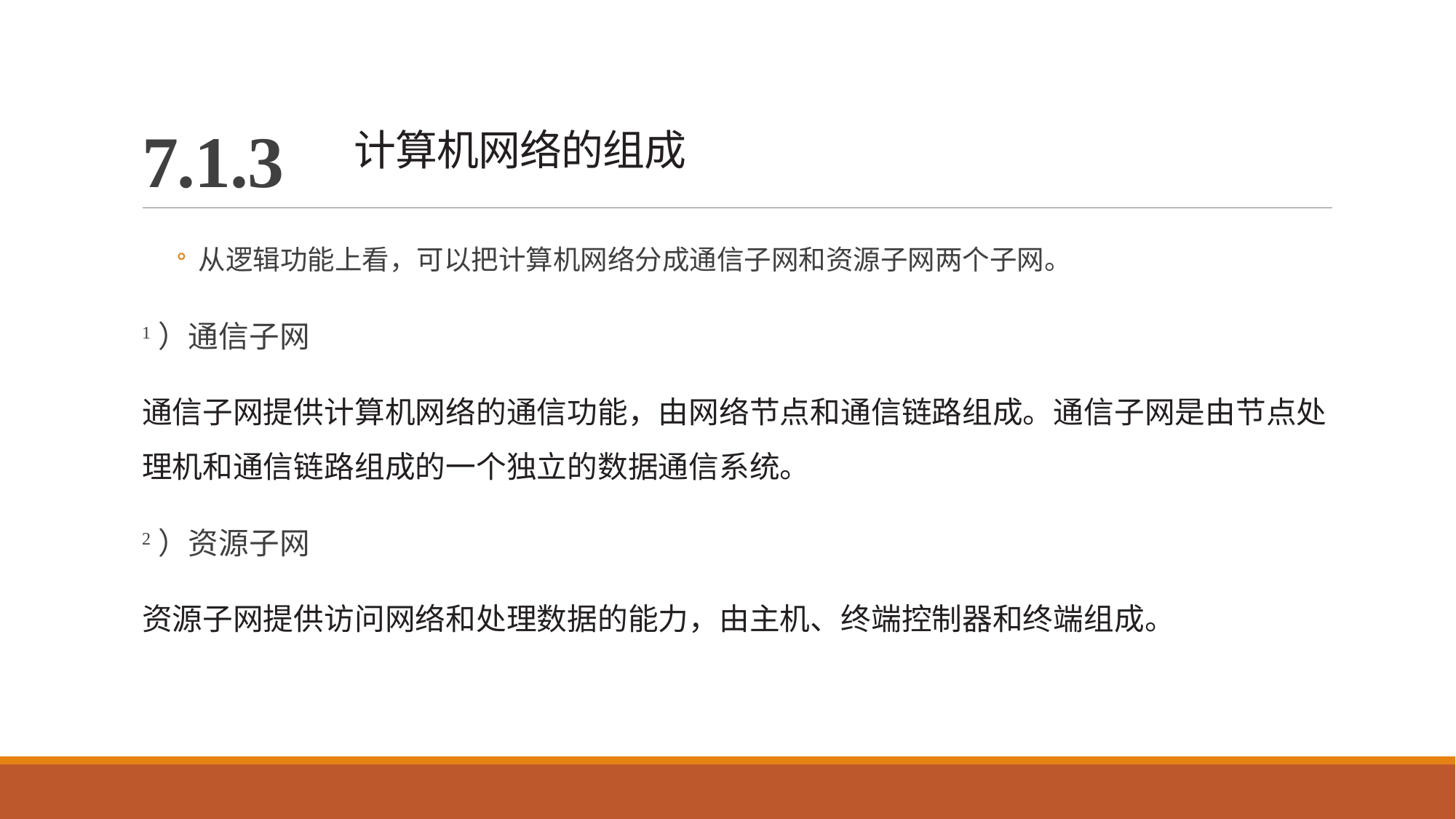

# 7.1.3   计算机网络的组成
从逻辑功能上看，可以把计算机网络分成通信子网和资源子网两个子网。
1）通信子网
通信子网提供计算机网络的通信功能，由网络节点和通信链路组成。通信子网是由节点处 理机和通信链路组成的一个独立的数据通信系统。
2）资源子网
资源子网提供访问网络和处理数据的能力，由主机、终端控制器和终端组成。